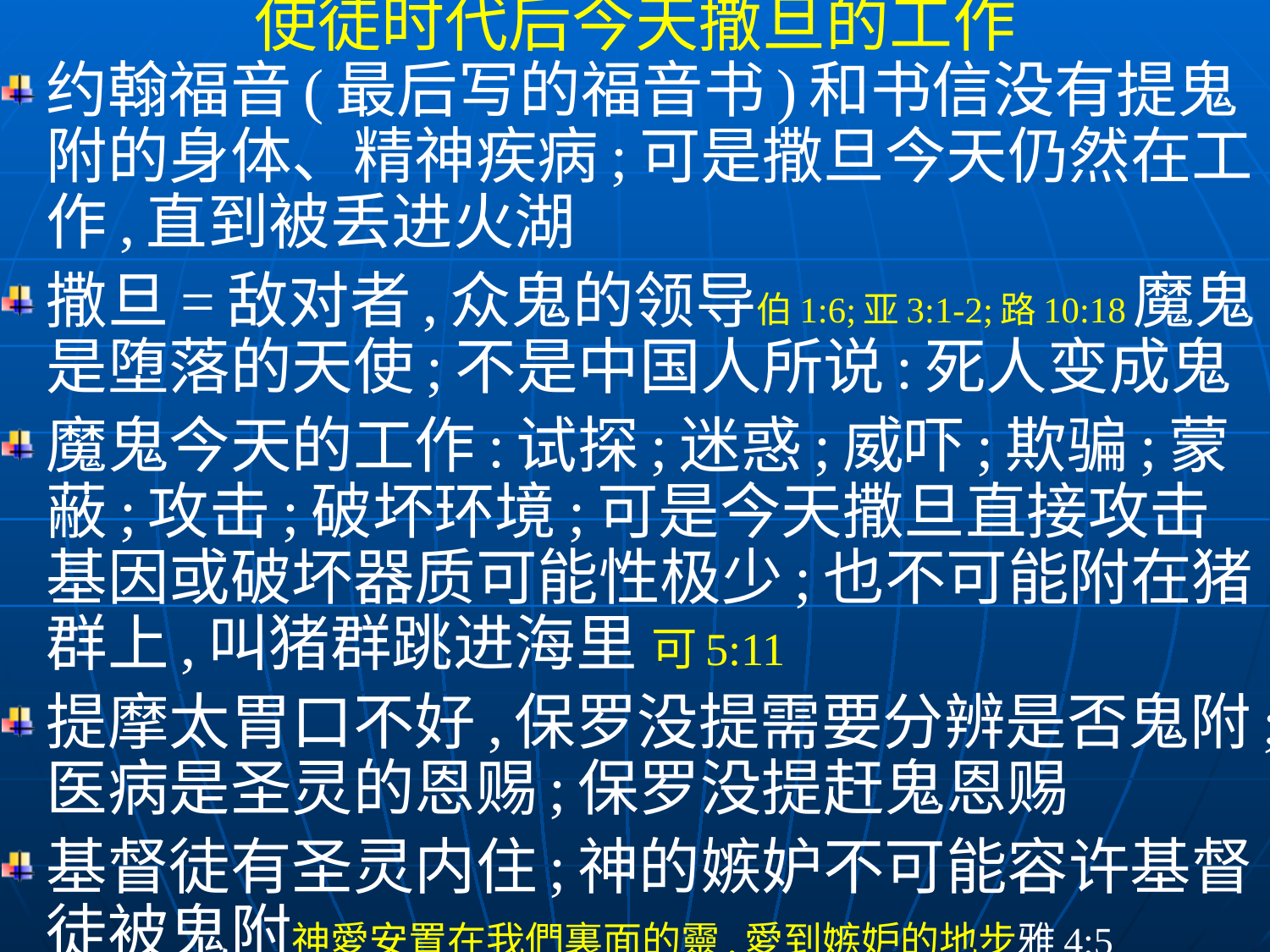

使徒时代后今天撒旦的工作
约翰福音(最后写的福音书)和书信没有提鬼附的身体、精神疾病;可是撒旦今天仍然在工作,直到被丢进火湖
撒旦=敌对者,众鬼的领导伯1:6;亚3:1-2;路10:18魔鬼是堕落的天使;不是中国人所说:死人变成鬼
魔鬼今天的工作:试探;迷惑;威吓;欺骗;蒙蔽;攻击;破坏环境;可是今天撒旦直接攻击基因或破坏器质可能性极少;也不可能附在猪群上,叫猪群跳进海里 可5:11
提摩太胃口不好,保罗没提需要分辨是否鬼附;医病是圣灵的恩赐;保罗没提赶鬼恩赐
基督徒有圣灵内住;神的嫉妒不可能容许基督徒被鬼附神愛安置在我們裏面的靈,愛到嫉妒的地步雅4:5